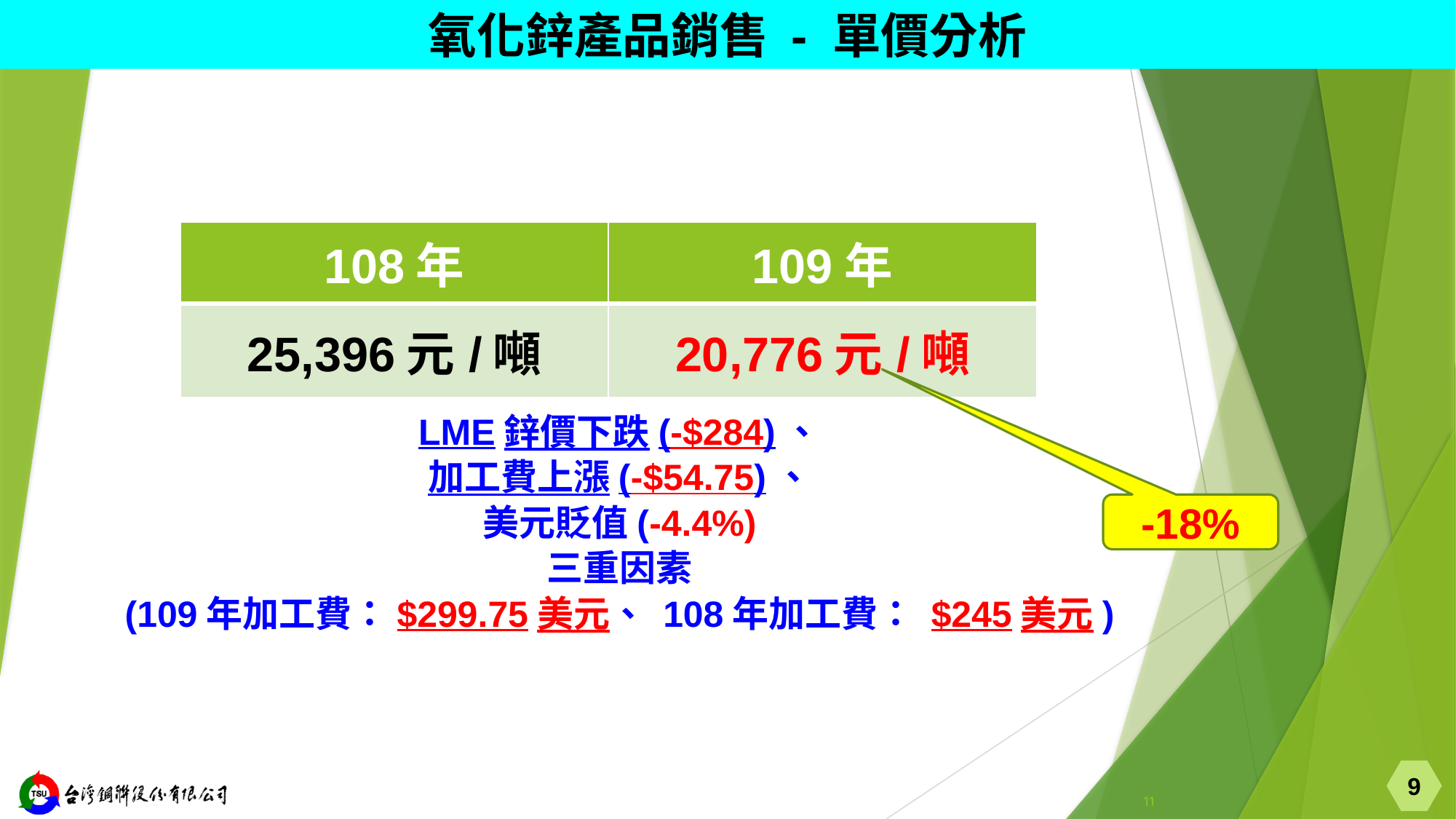

氧化鋅產品銷售 - 單價分析

| 108年 | 109年 |
| --- | --- |
| 25,396元/噸 | 20,776元/噸 |
LME鋅價下跌(-$284)、
加工費上漲(-$54.75)、
美元貶值(-4.4%)
三重因素
(109年加工費：$299.75美元、 108年加工費： $245美元)
-18%

9
11